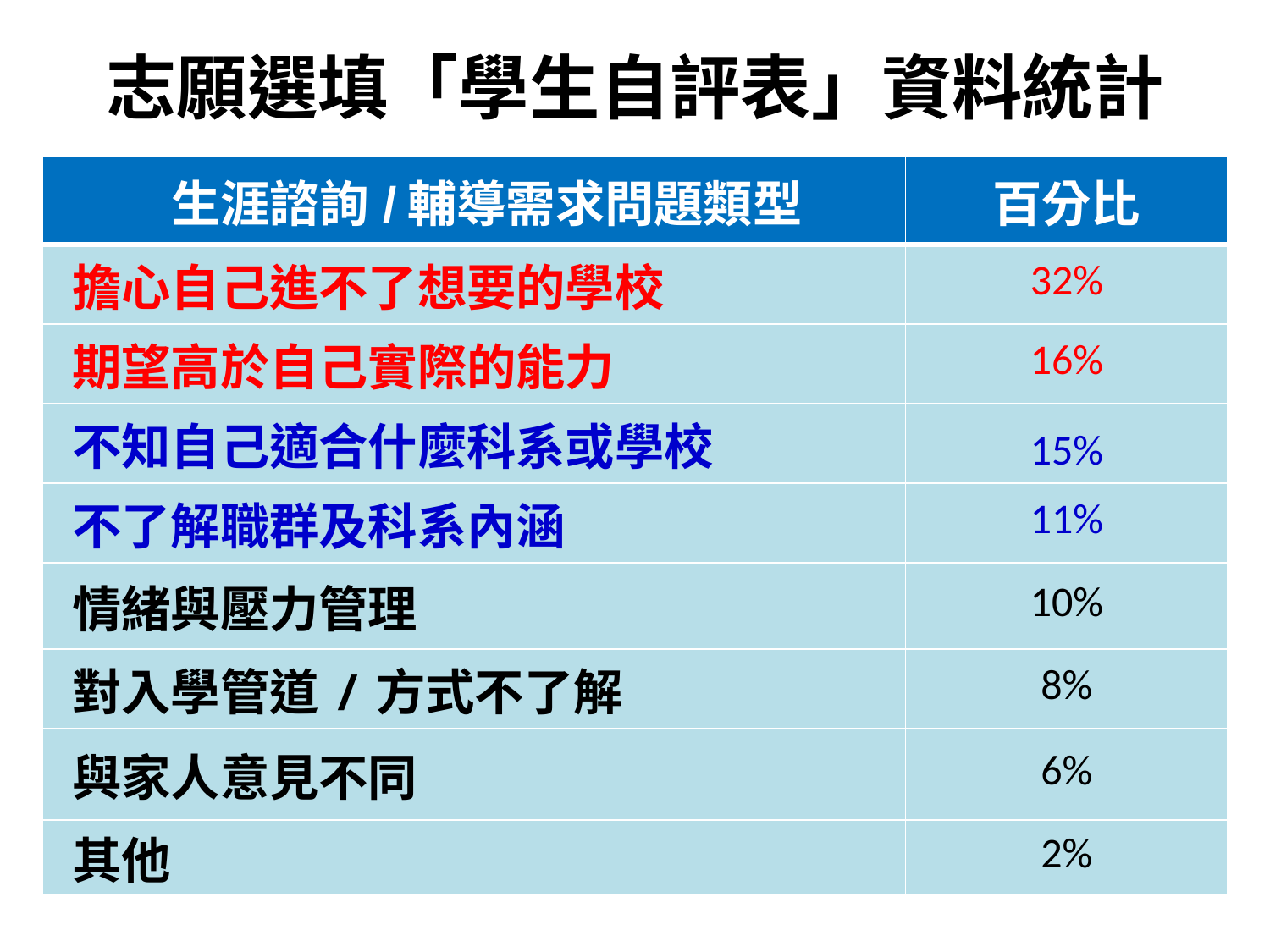

# 志願選填「學生自評表」資料統計
| 生涯諮詢/輔導需求問題類型 | 百分比 |
| --- | --- |
| 擔心自己進不了想要的學校 | 32% |
| 期望高於自己實際的能力 | 16% |
| 不知自己適合什麼科系或學校 | 15% |
| 不了解職群及科系內涵 | 11% |
| 情緒與壓力管理 | 10% |
| 對入學管道/方式不了解 | 8% |
| 與家人意見不同 | 6% |
| 其他 | 2% |

18